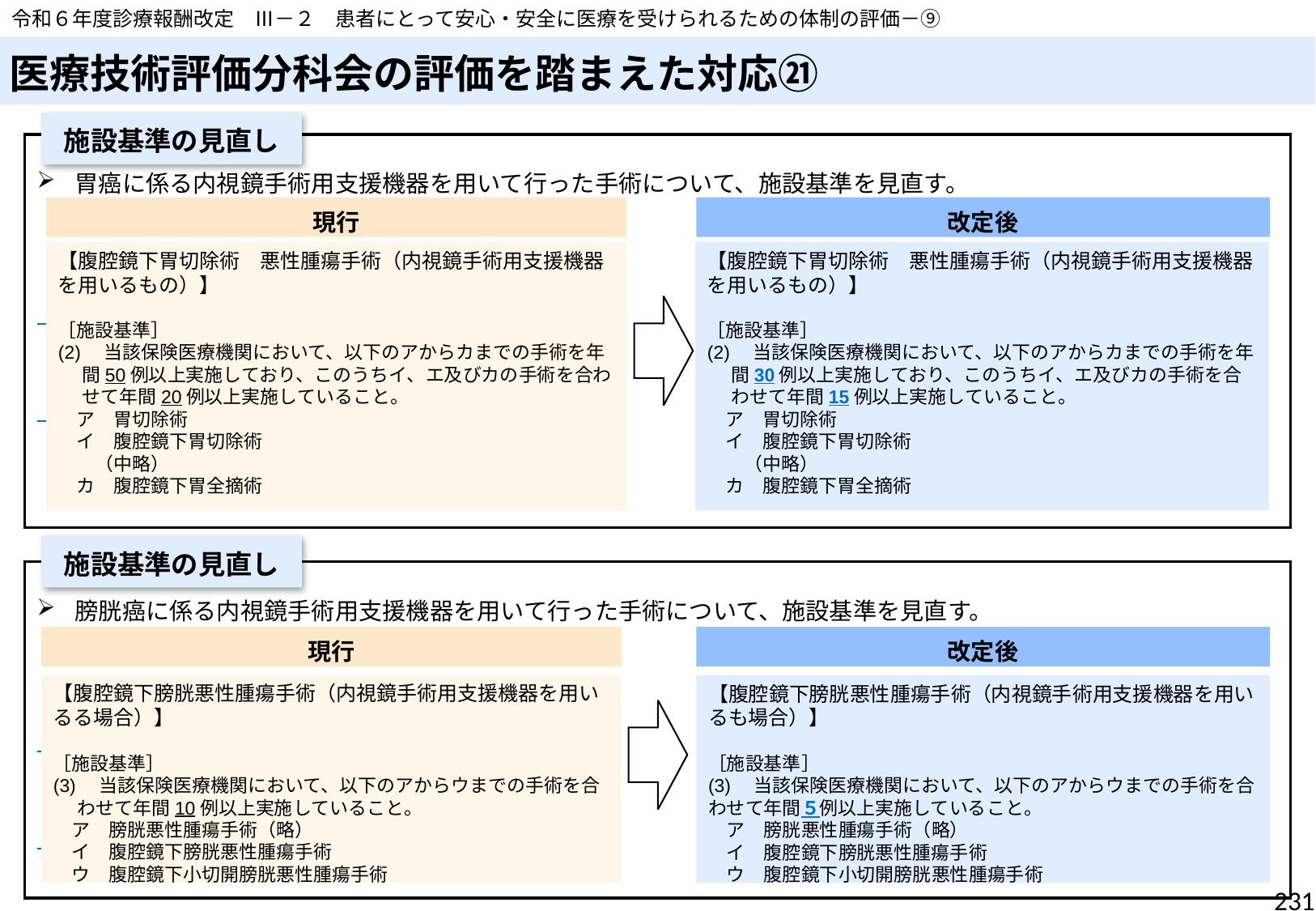

令和６年度診療報酬改定　Ⅲ－２　患者にとって安心・安全に医療を受けられるための体制の評価－⑨
# 医療技術評価分科会の評価を踏まえた対応㉑
施設基準の見直し

胃癌に係る内視鏡手術用支援機器を用いて行った手術について、施設基準を見直す。

現行
改定後
【腹腔鏡下胃切除術　悪性腫瘍手術（内視鏡手術用支援機器を用いるもの）】

［施設基準］
(2)　当該保険医療機関において、以下のアからカまでの手術を年間50例以上実施しており、このうちイ、エ及びカの手術を合わせて年間20例以上実施していること。
　ア　胃切除術
　イ　腹腔鏡下胃切除術
　　（中略）
　カ　腹腔鏡下胃全摘術

【腹腔鏡下胃切除術　悪性腫瘍手術（内視鏡手術用支援機器を用いるもの）】

［施設基準］
(2)　当該保険医療機関において、以下のアからカまでの手術を年間30例以上実施しており、このうちイ、エ及びカの手術を合わせて年間15例以上実施していること。
　ア　胃切除術
　イ　腹腔鏡下胃切除術
　　（中略）
　カ　腹腔鏡下胃全摘術

施設基準の見直し

膀胱癌に係る内視鏡手術用支援機器を用いて行った手術について、施設基準を見直す。

現行
改定後
【腹腔鏡下膀胱悪性腫瘍手術（内視鏡手術用支援機器を用いるる場合）】

［施設基準］
(3)　当該保険医療機関において、以下のアからウまでの手術を合わせて年間10例以上実施していること。
　ア　膀胱悪性腫瘍手術（略）
　イ　腹腔鏡下膀胱悪性腫瘍手術
　ウ　腹腔鏡下小切開膀胱悪性腫瘍手術
【腹腔鏡下膀胱悪性腫瘍手術（内視鏡手術用支援機器を用いるも場合）】

［施設基準］
(3)　当該保険医療機関において、以下のアからウまでの手術を合わせて年間５例以上実施していること。
　ア　膀胱悪性腫瘍手術（略）
　イ　腹腔鏡下膀胱悪性腫瘍手術
　ウ　腹腔鏡下小切開膀胱悪性腫瘍手術

231